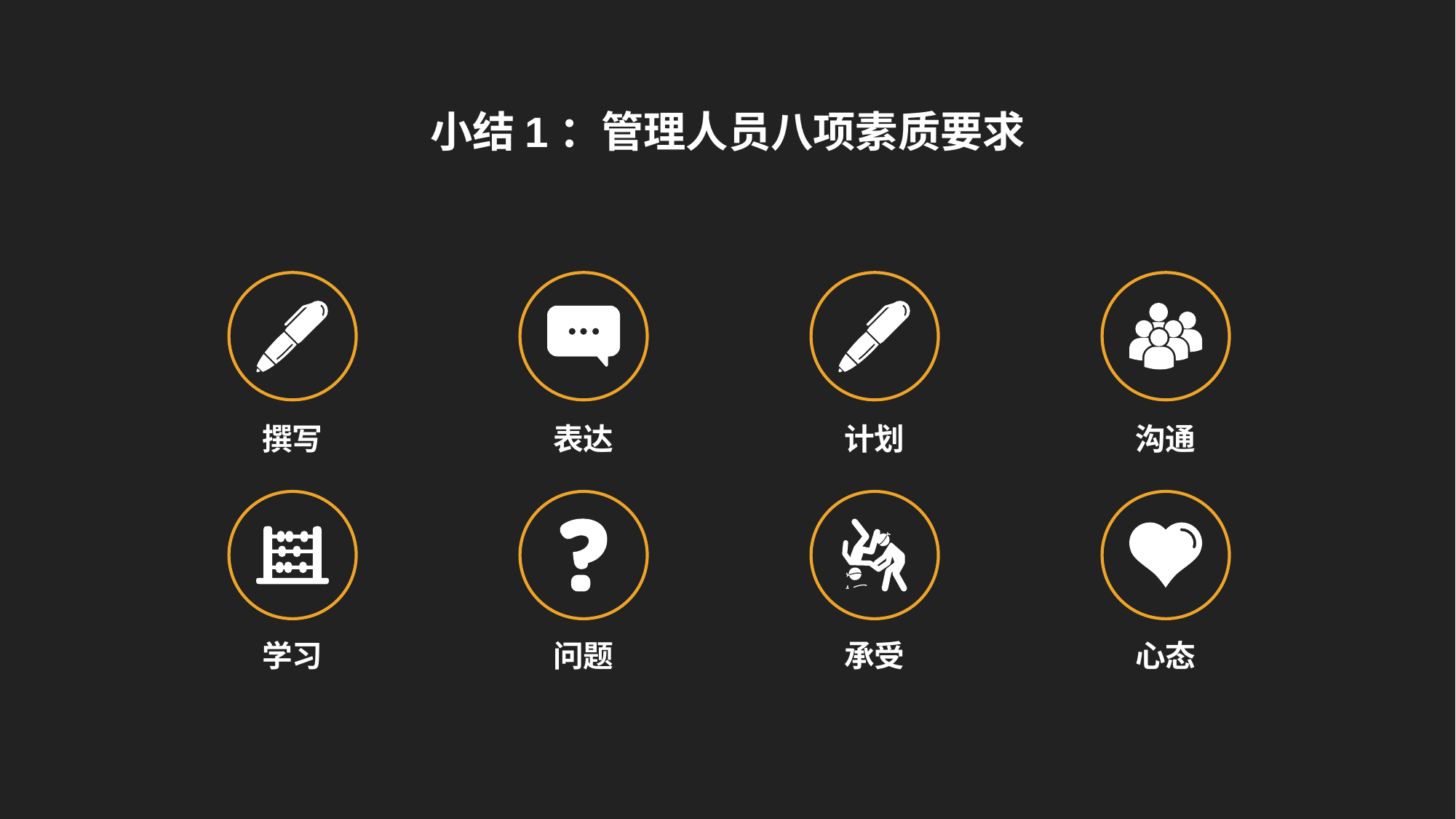

小结1：管理人员八项素质要求

撰写
表达
计划
沟通

学习
问题
承受
心态